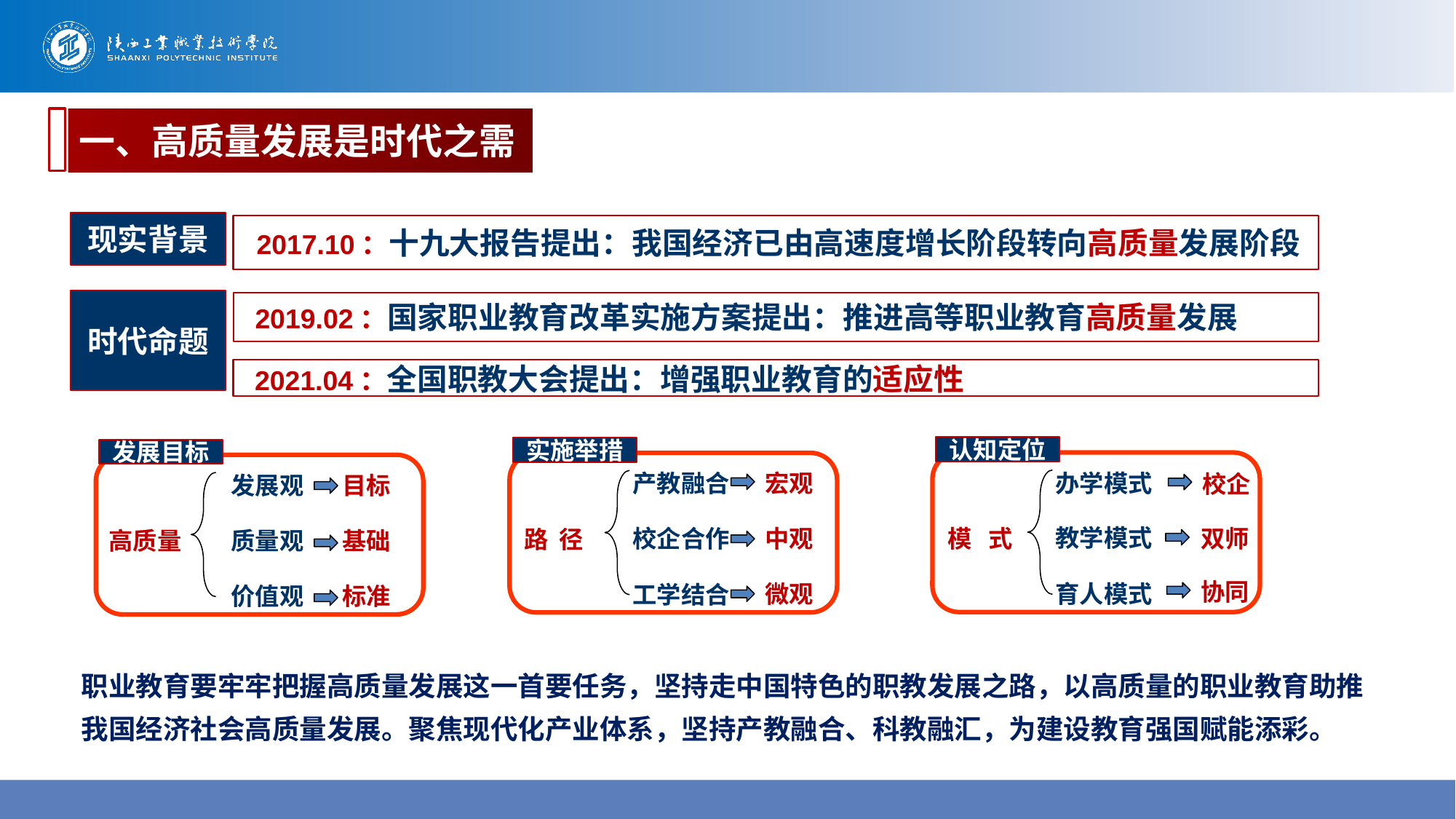

一、高质量发展是时代之需
现实背景
  2017.10：十九大报告提出：我国经济已由高速度增长阶段转向高质量发展阶段
时代命题
  2019.02：国家职业教育改革实施方案提出：推进高等职业教育高质量发展
  2021.04：全国职教大会提出：增强职业教育的适应性
认知定位

办学模式

教学模式
模   式
育人模式
 校企

 双师

 协同

实施举措

产教融合
 宏观

校企合作
 中观

路  径
 微观
工学结合

发展目标

发展观
目标

质量观
基础

高质量
标准
价值观

职业教育要牢牢把握高质量发展这一首要任务，坚持走中国特色的职教发展之路，以高质量的职业教育助推我国经济社会高质量发展。聚焦现代化产业体系，坚持产教融合、科教融汇，为建设教育强国赋能添彩。